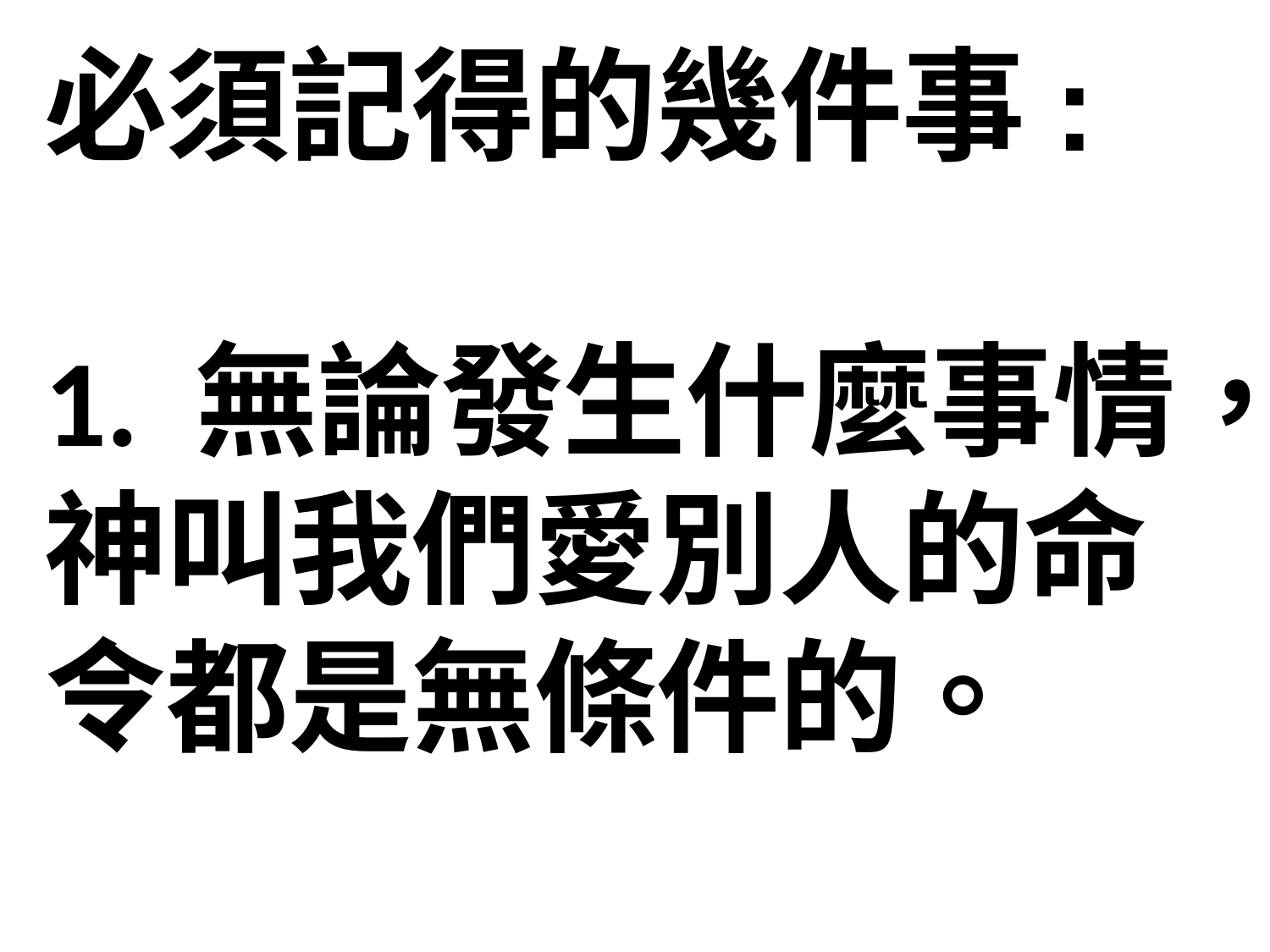

必須記得的幾件事:

1. 無論發生什麼事情，神叫我們愛別人的命令都是無條件的。